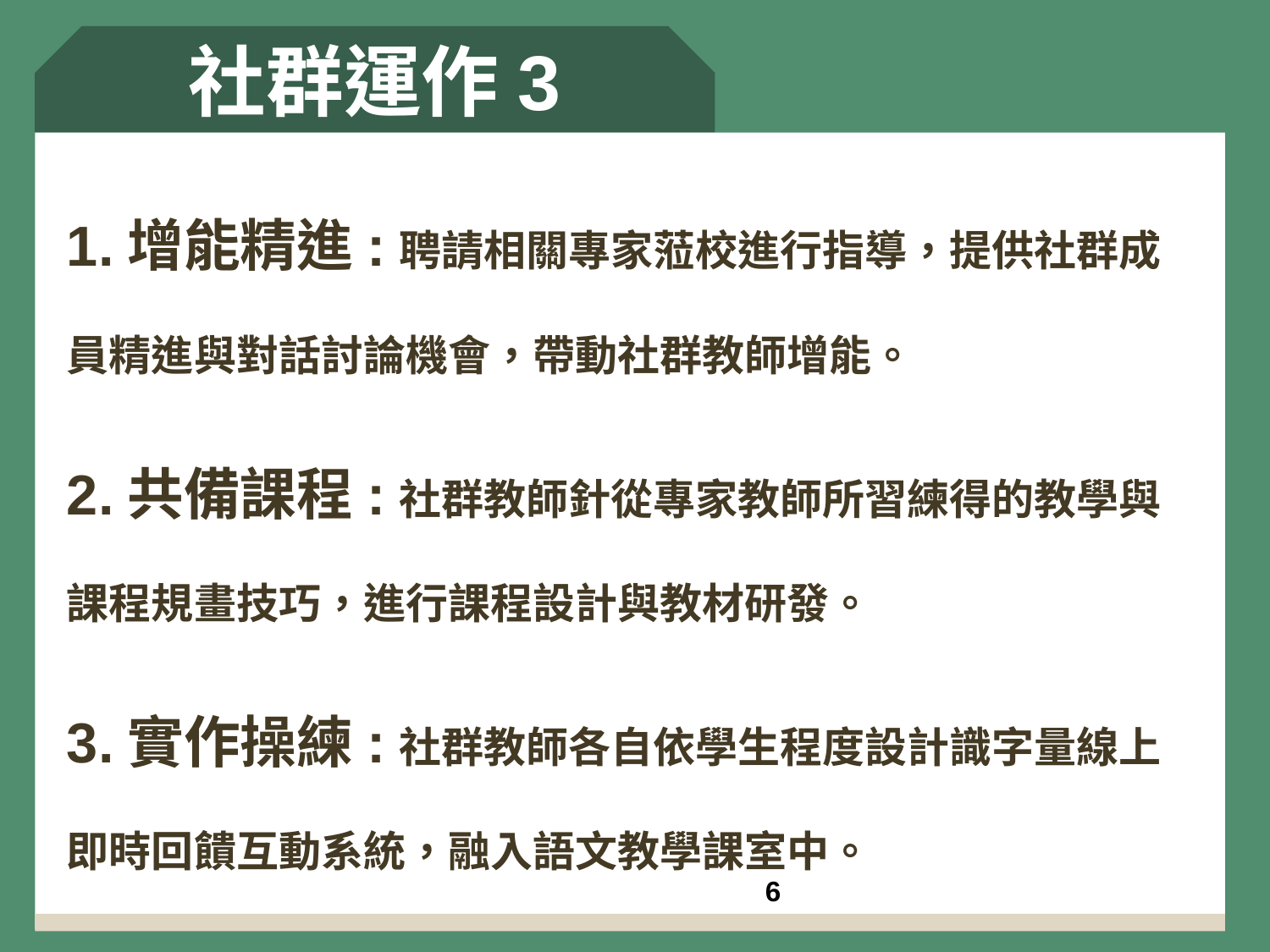

# 社群運作3

1.增能精進:聘請相關專家蒞校進行指導，提供社群成員精進與對話討論機會，帶動社群教師增能。
2.共備課程:社群教師針從專家教師所習練得的教學與課程規畫技巧，進行課程設計與教材研發。
3.實作操練:社群教師各自依學生程度設計識字量線上即時回饋互動系統，融入語文教學課室中。
6